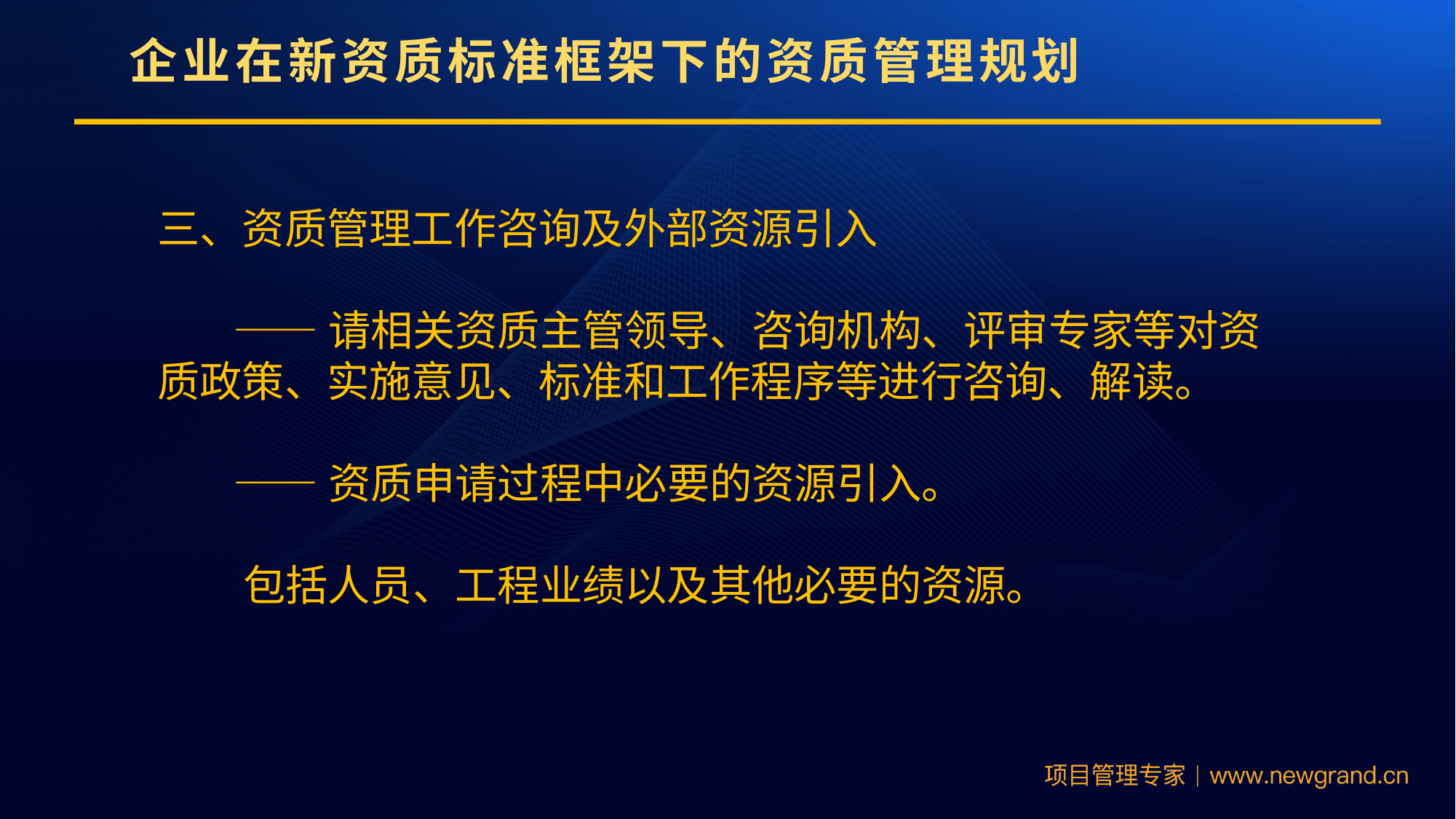

企业在新资质标准框架下的资质管理规划

三、资质管理工作咨询及外部资源引入

        ——请相关资质主管领导、咨询机构、评审专家等对资质政策、实施意见、标准和工作程序等进行咨询、解读。

        ——资质申请过程中必要的资源引入。

        包括人员、工程业绩以及其他必要的资源。